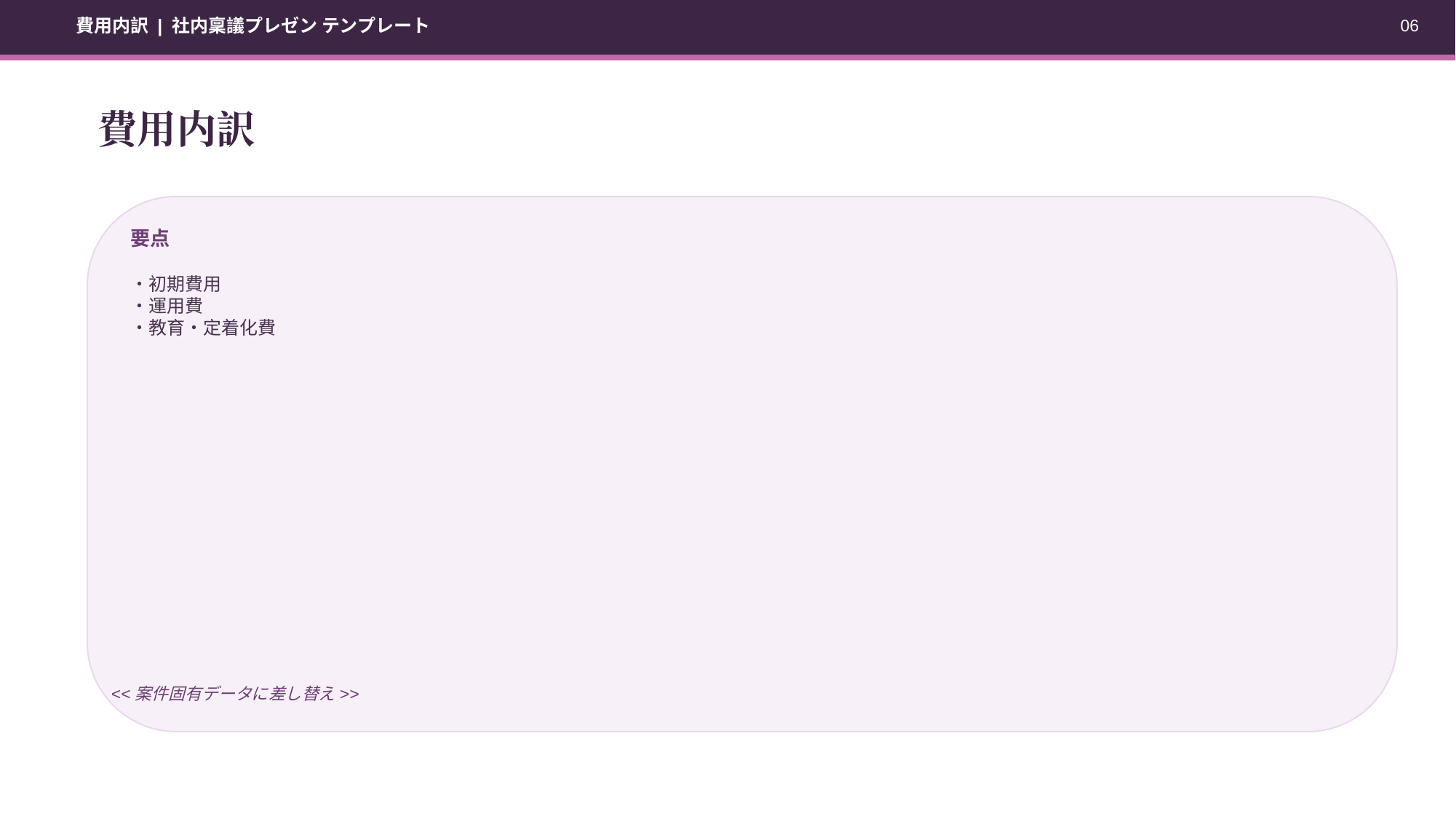

費用内訳 | 社内稟議プレゼン テンプレート
06

費用内訳

要点
・初期費用
・運用費
・教育・定着化費
<<案件固有データに差し替え>>